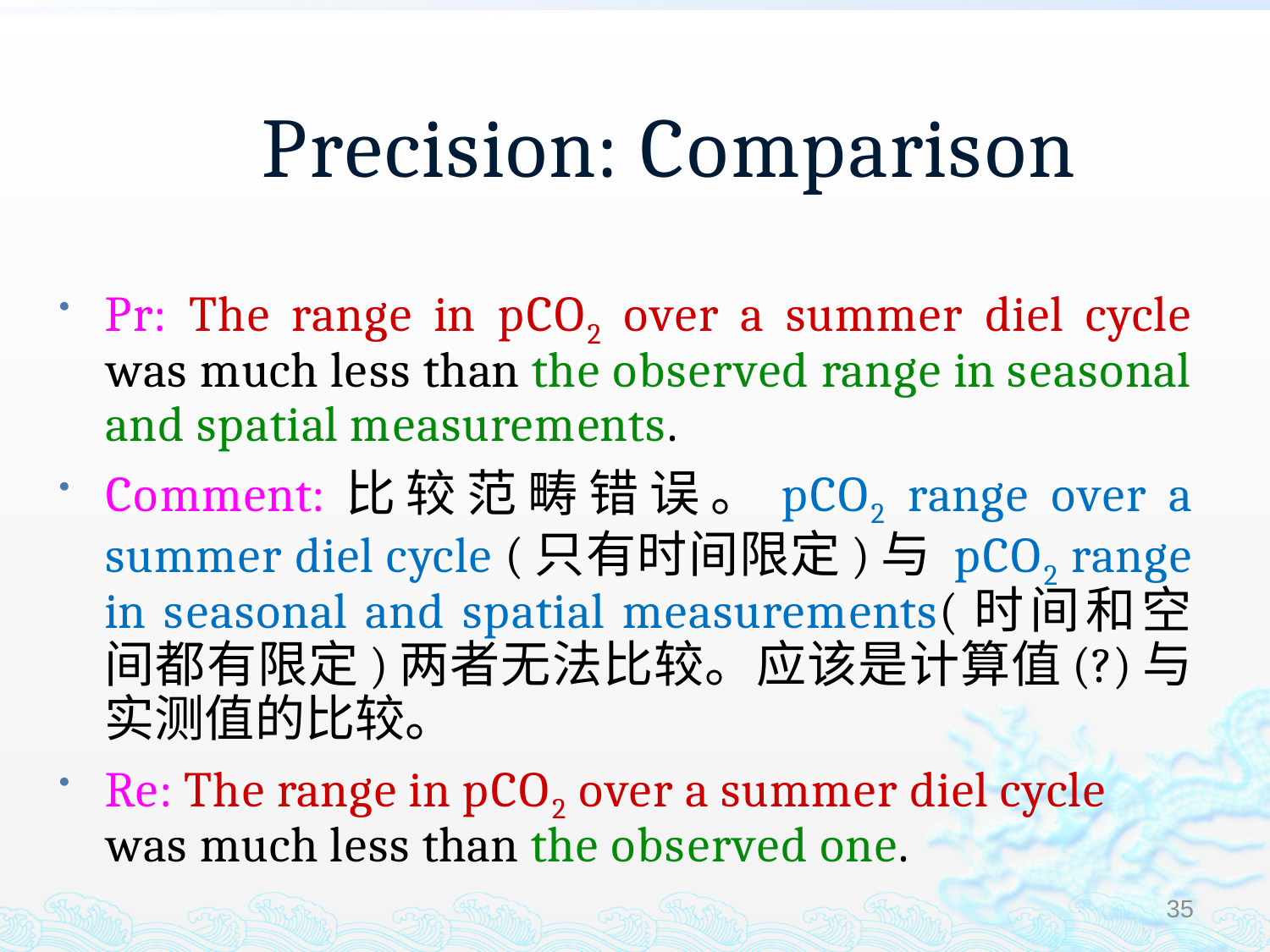

# Precision: Comparison
Pr: The range in pCO2 over a summer diel cycle was much less than the observed range in seasonal and spatial measurements.
Comment:比较范畴错误。pCO2 range over a summer diel cycle (只有时间限定)与 pCO2 range in seasonal and spatial measurements(时间和空间都有限定)两者无法比较。应该是计算值(?)与实测值的比较。
Re: The range in pCO2 over a summer diel cycle was much less than the observed one.
35